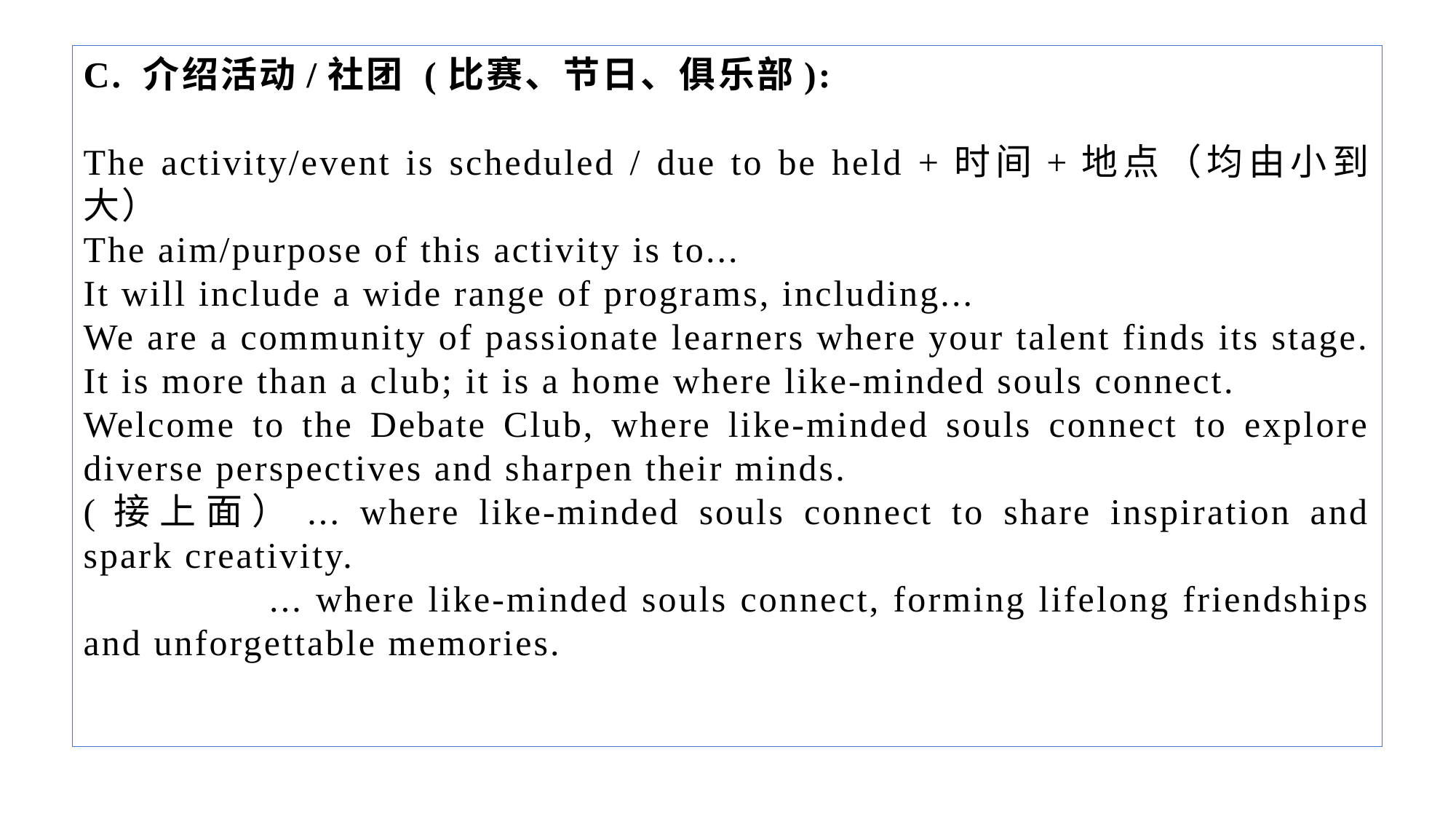

C. 介绍活动/社团 (比赛、节日、俱乐部):

The activity/event is scheduled / due to be held +时间+地点（均由小到大）
The aim/purpose of this activity is to...
It will include a wide range of programs, including...
We are a community of passionate learners where your talent finds its stage.
It is more than a club; it is a home where like-minded souls connect.
Welcome to the Debate Club, where like-minded souls connect to explore diverse perspectives and sharpen their minds.
(接上面）... where like-minded souls connect to share inspiration and spark creativity.
               ... where like-minded souls connect, forming lifelong friendships and unforgettable memories.